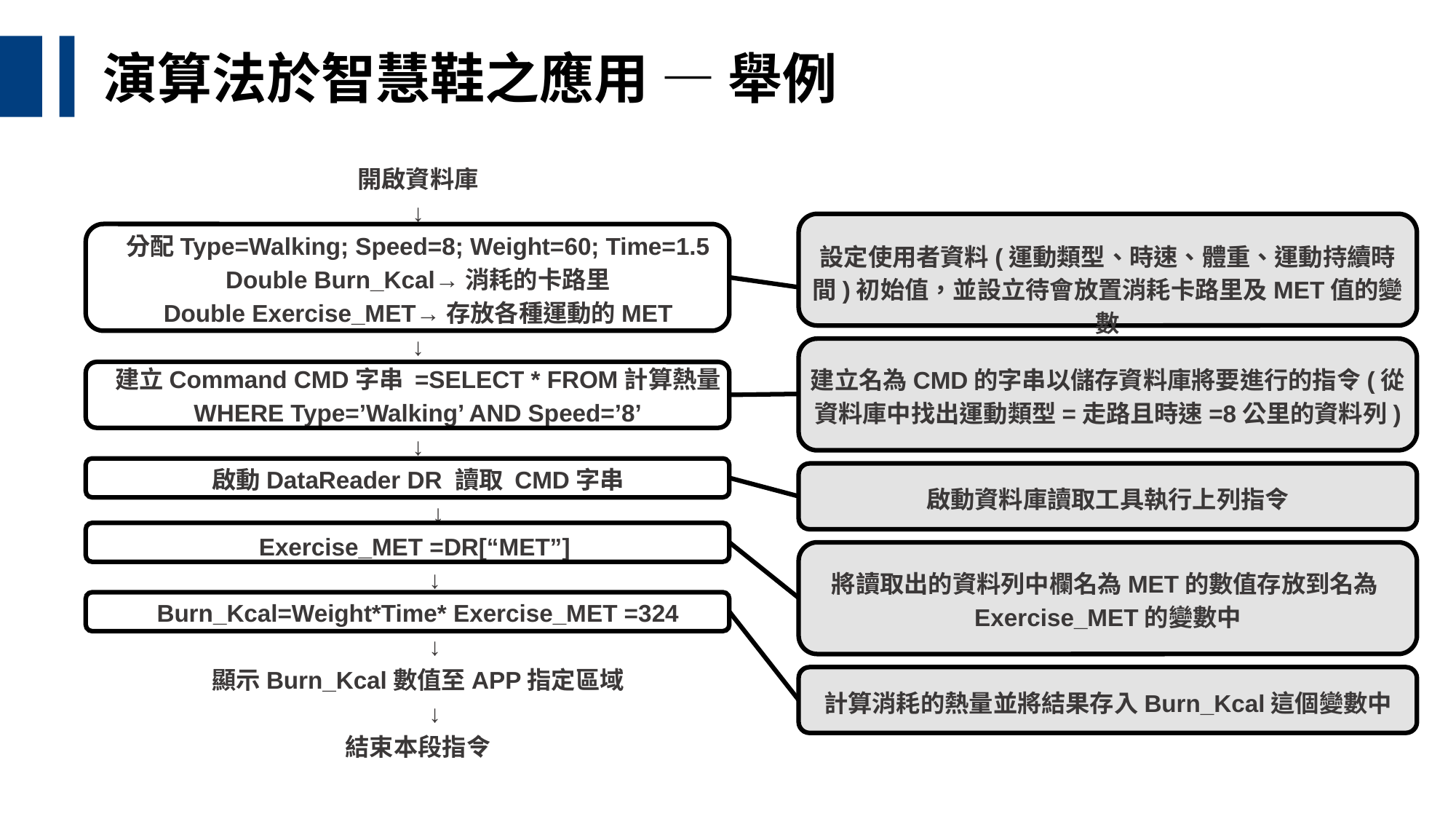

演算法於智慧鞋之應用 — 舉例
開啟資料庫
↓
分配Type=Walking; Speed=8; Weight=60; Time=1.5
Double Burn_Kcal→消耗的卡路里
Double Exercise_MET→存放各種運動的MET
↓
建立Command CMD字串 =SELECT * FROM計算熱量
WHERE Type=’Walking’ AND Speed=’8’
↓
啟動DataReader DR 讀取 CMD字串
      ↓
Exercise_MET =DR[“MET”]
     ↓
Burn_Kcal=Weight*Time* Exercise_MET =324
     ↓
顯示Burn_Kcal數值至APP指定區域
     ↓
結束本段指令

設定使用者資料(運動類型、時速、體重、運動持續時間)初始值，並設立待會放置消耗卡路里及MET值的變數

建立名為CMD的字串以儲存資料庫將要進行的指令(從資料庫中找出運動類型=走路且時速=8公里的資料列)

啟動資料庫讀取工具執行上列指令

將讀取出的資料列中欄名為MET的數值存放到名為Exercise_MET的變數中

計算消耗的熱量並將結果存入Burn_Kcal這個變數中